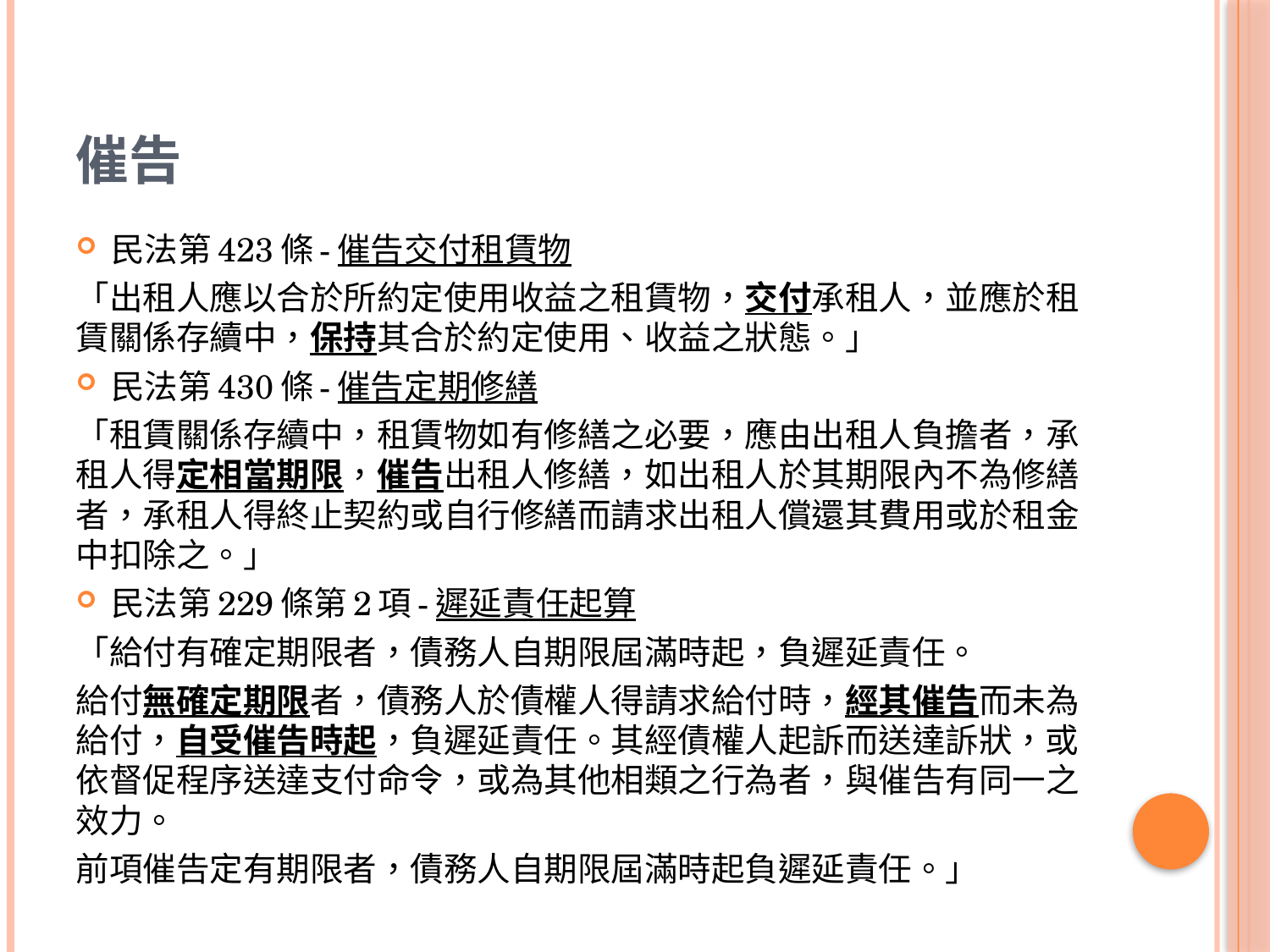

# 催告
民法第423條-催告交付租賃物
「出租人應以合於所約定使用收益之租賃物，交付承租人，並應於租賃關係存續中，保持其合於約定使用、收益之狀態。」
民法第430條-催告定期修繕
「租賃關係存續中，租賃物如有修繕之必要，應由出租人負擔者，承租人得定相當期限，催告出租人修繕，如出租人於其期限內不為修繕者，承租人得終止契約或自行修繕而請求出租人償還其費用或於租金中扣除之。」
民法第229條第2項-遲延責任起算
「給付有確定期限者，債務人自期限屆滿時起，負遲延責任。
給付無確定期限者，債務人於債權人得請求給付時，經其催告而未為給付，自受催告時起，負遲延責任。其經債權人起訴而送達訴狀，或依督促程序送達支付命令，或為其他相類之行為者，與催告有同一之效力。
前項催告定有期限者，債務人自期限屆滿時起負遲延責任。」